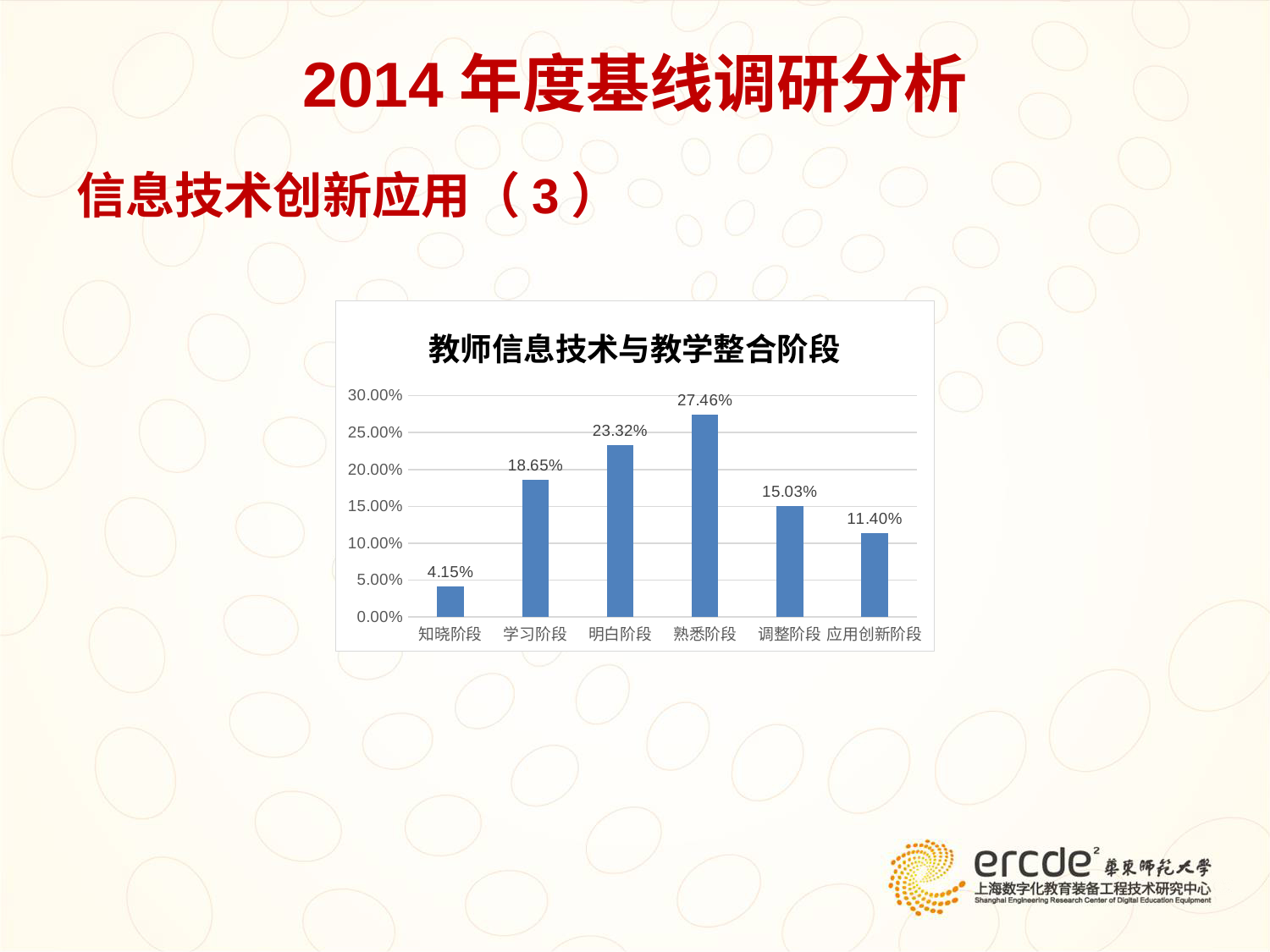

# 2014年度基线调研分析
信息技术创新应用（3）

### Chart: 教师信息技术与教学整合阶段

| Category | 系列 1 |
|---|---|
| 知晓阶段 | 0.0415 |
| 学习阶段 | 0.1865 |
| 明白阶段 | 0.2332 |
| 熟悉阶段 | 0.2746 |
| 调整阶段 | 0.1503 |
| 应用创新阶段 | 0.114 |